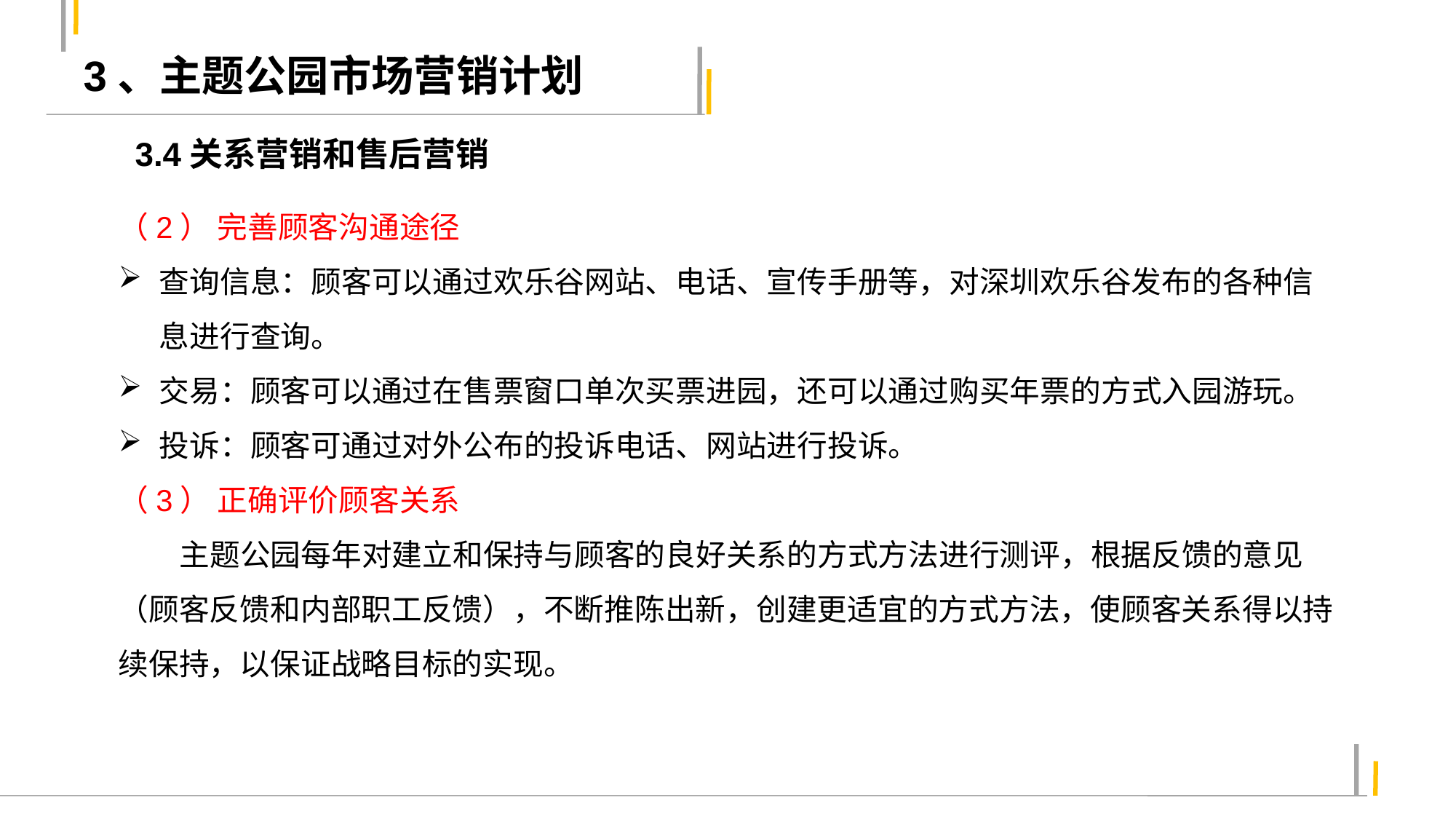

3、主题公园市场营销计划

3.4关系营销和售后营销

（2） 完善顾客沟通途径
查询信息：顾客可以通过欢乐谷网站、电话、宣传手册等，对深圳欢乐谷发布的各种信息进行查询。
交易：顾客可以通过在售票窗口单次买票进园，还可以通过购买年票的方式入园游玩。
投诉：顾客可通过对外公布的投诉电话、网站进行投诉。
（3） 正确评价顾客关系
        主题公园每年对建立和保持与顾客的良好关系的方式方法进行测评，根据反馈的意见（顾客反馈和内部职工反馈），不断推陈出新，创建更适宜的方式方法，使顾客关系得以持续保持，以保证战略目标的实现。